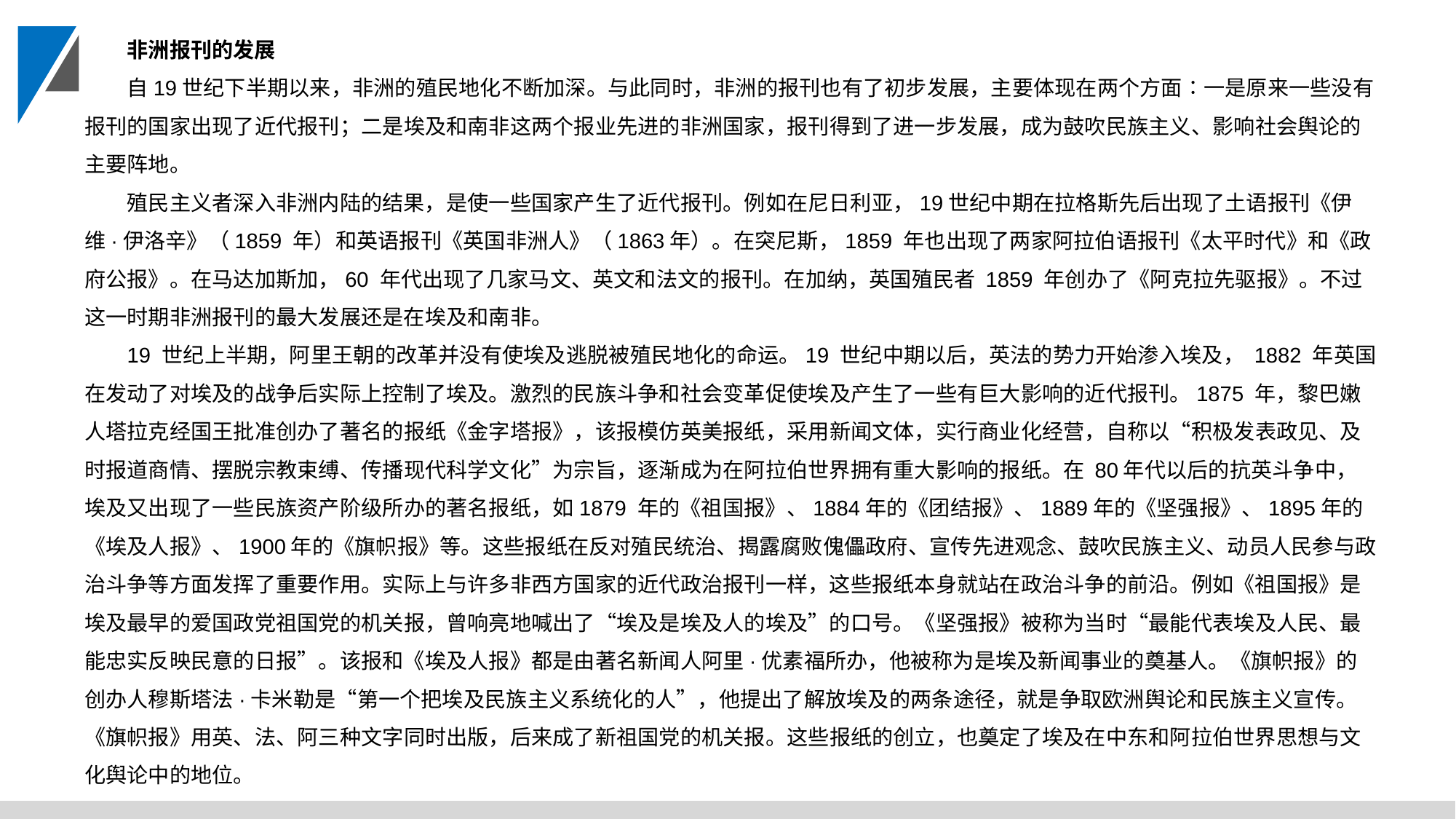

非洲报刊的发展
自19世纪下半期以来，非洲的殖民地化不断加深。与此同时，非洲的报刊也有了初步发展，主要体现在两个方面∶一是原来一些没有报刊的国家出现了近代报刊；二是埃及和南非这两个报业先进的非洲国家，报刊得到了进一步发展，成为鼓吹民族主义、影响社会舆论的主要阵地。
殖民主义者深入非洲内陆的结果，是使一些国家产生了近代报刊。例如在尼日利亚，19世纪中期在拉格斯先后出现了土语报刊《伊维·伊洛辛》（1859 年）和英语报刊《英国非洲人》（1863年）。在突尼斯，1859 年也出现了两家阿拉伯语报刊《太平时代》和《政府公报》。在马达加斯加，60 年代出现了几家马文、英文和法文的报刊。在加纳，英国殖民者 1859 年创办了《阿克拉先驱报》。不过这一时期非洲报刊的最大发展还是在埃及和南非。
19 世纪上半期，阿里王朝的改革并没有使埃及逃脱被殖民地化的命运。19 世纪中期以后，英法的势力开始渗入埃及， 1882 年英国在发动了对埃及的战争后实际上控制了埃及。激烈的民族斗争和社会变革促使埃及产生了一些有巨大影响的近代报刊。1875 年，黎巴嫩人塔拉克经国王批准创办了著名的报纸《金字塔报》，该报模仿英美报纸，采用新闻文体，实行商业化经营，自称以“积极发表政见、及时报道商情、摆脱宗教束缚、传播现代科学文化”为宗旨，逐渐成为在阿拉伯世界拥有重大影响的报纸。在 80年代以后的抗英斗争中，埃及又出现了一些民族资产阶级所办的著名报纸，如1879 年的《祖国报》、1884年的《团结报》、1889年的《坚强报》、1895年的《埃及人报》、1900年的《旗帜报》等。这些报纸在反对殖民统治、揭露腐败傀儡政府、宣传先进观念、鼓吹民族主义、动员人民参与政治斗争等方面发挥了重要作用。实际上与许多非西方国家的近代政治报刊一样，这些报纸本身就站在政治斗争的前沿。例如《祖国报》是埃及最早的爱国政党祖国党的机关报，曾响亮地喊出了“埃及是埃及人的埃及”的口号。《坚强报》被称为当时“最能代表埃及人民、最能忠实反映民意的日报”。该报和《埃及人报》都是由著名新闻人阿里·优素福所办，他被称为是埃及新闻事业的奠基人。《旗帜报》的创办人穆斯塔法·卡米勒是“第一个把埃及民族主义系统化的人”，他提出了解放埃及的两条途径，就是争取欧洲舆论和民族主义宣传。《旗帜报》用英、法、阿三种文字同时出版，后来成了新祖国党的机关报。这些报纸的创立，也奠定了埃及在中东和阿拉伯世界思想与文化舆论中的地位。